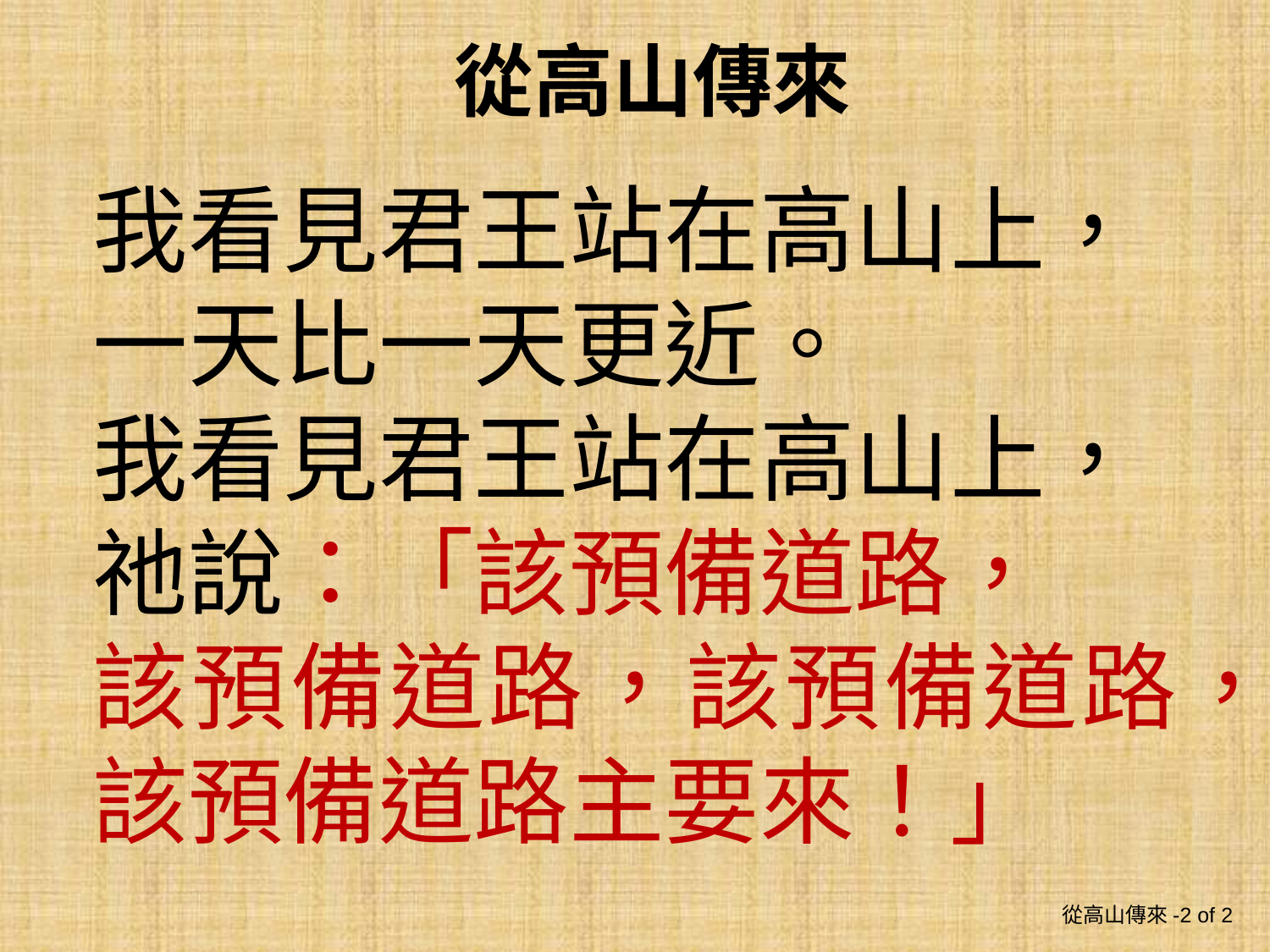

從高山傳來
我看見君王站在高山上，
一天比一天更近。
我看見君王站在高山上，
祂說：「該預備道路，
該預備道路，該預備道路，該預備道路主要來！」
從高山傳來-2 of 2